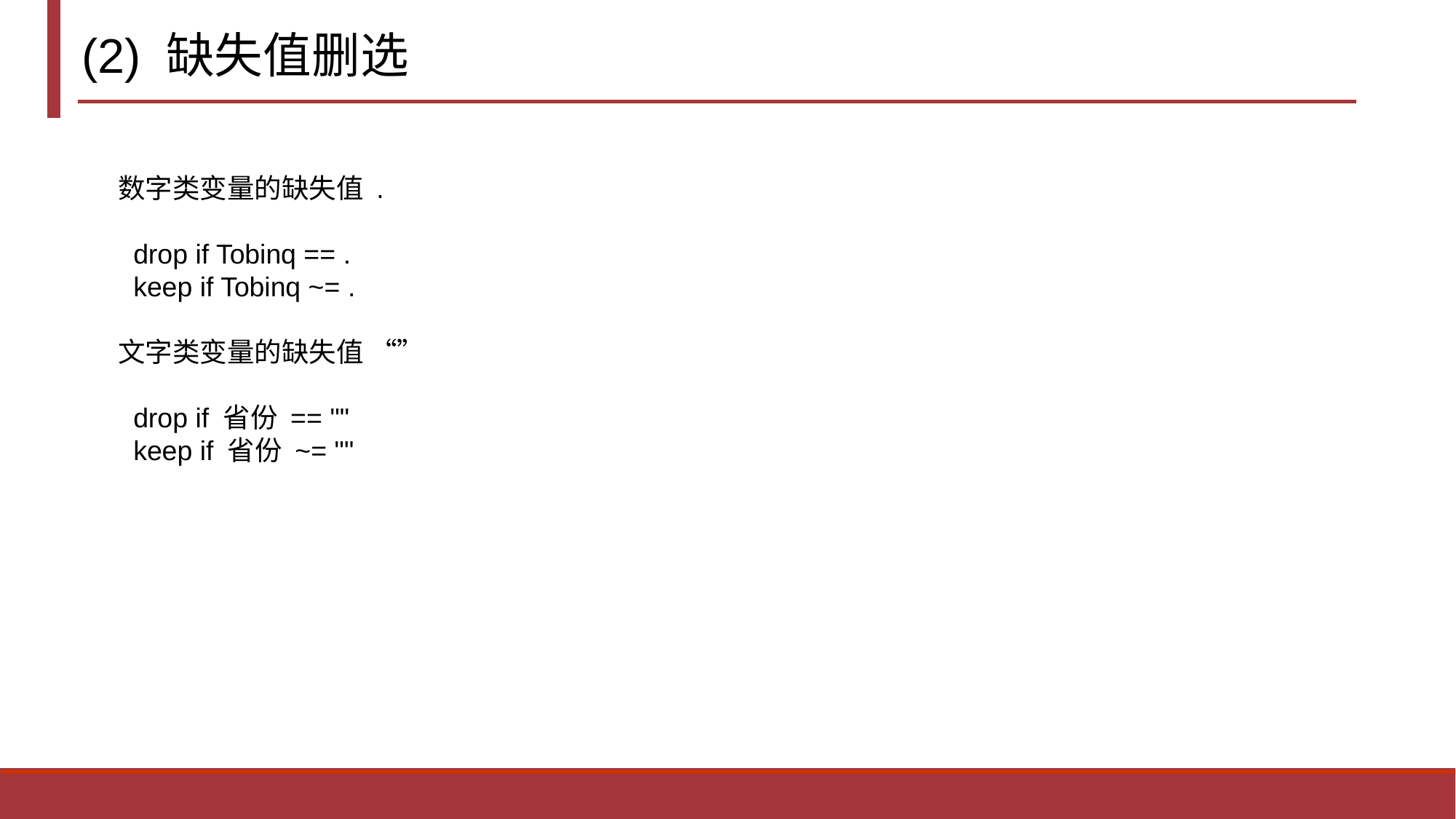

(2) 缺失值删选

数字类变量的缺失值 .

  drop if Tobinq == .
  keep if Tobinq ~= .

文字类变量的缺失值 “”

  drop if 省份 == ""
  keep if 省份 ~= ""